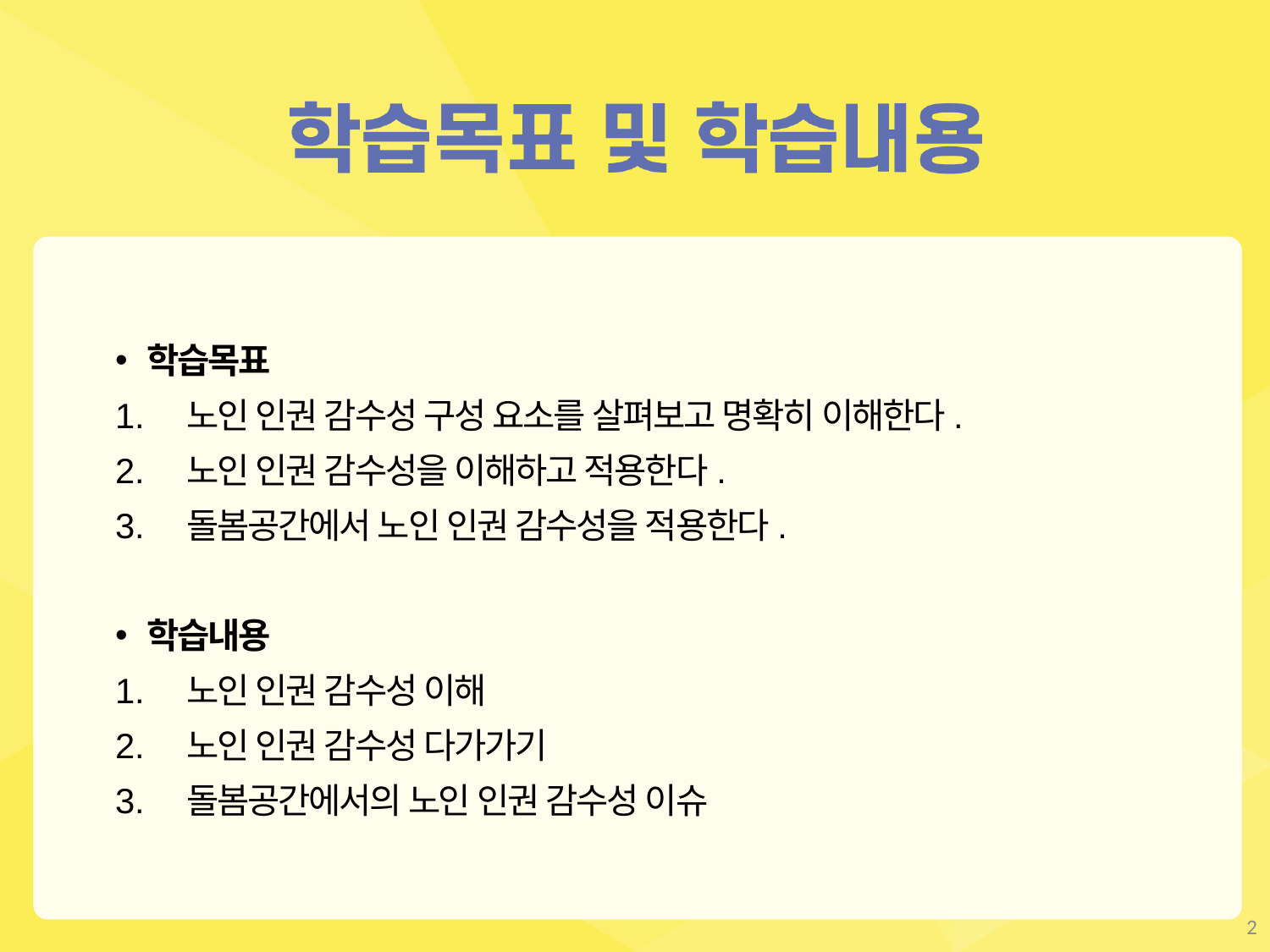

학습목표
노인 인권 감수성 구성 요소를 살펴보고 명확히 이해한다.
노인 인권 감수성을 이해하고 적용한다.
돌봄공간에서 노인 인권 감수성을 적용한다.

학습내용
노인 인권 감수성 이해
노인 인권 감수성 다가가기
돌봄공간에서의 노인 인권 감수성 이슈
2